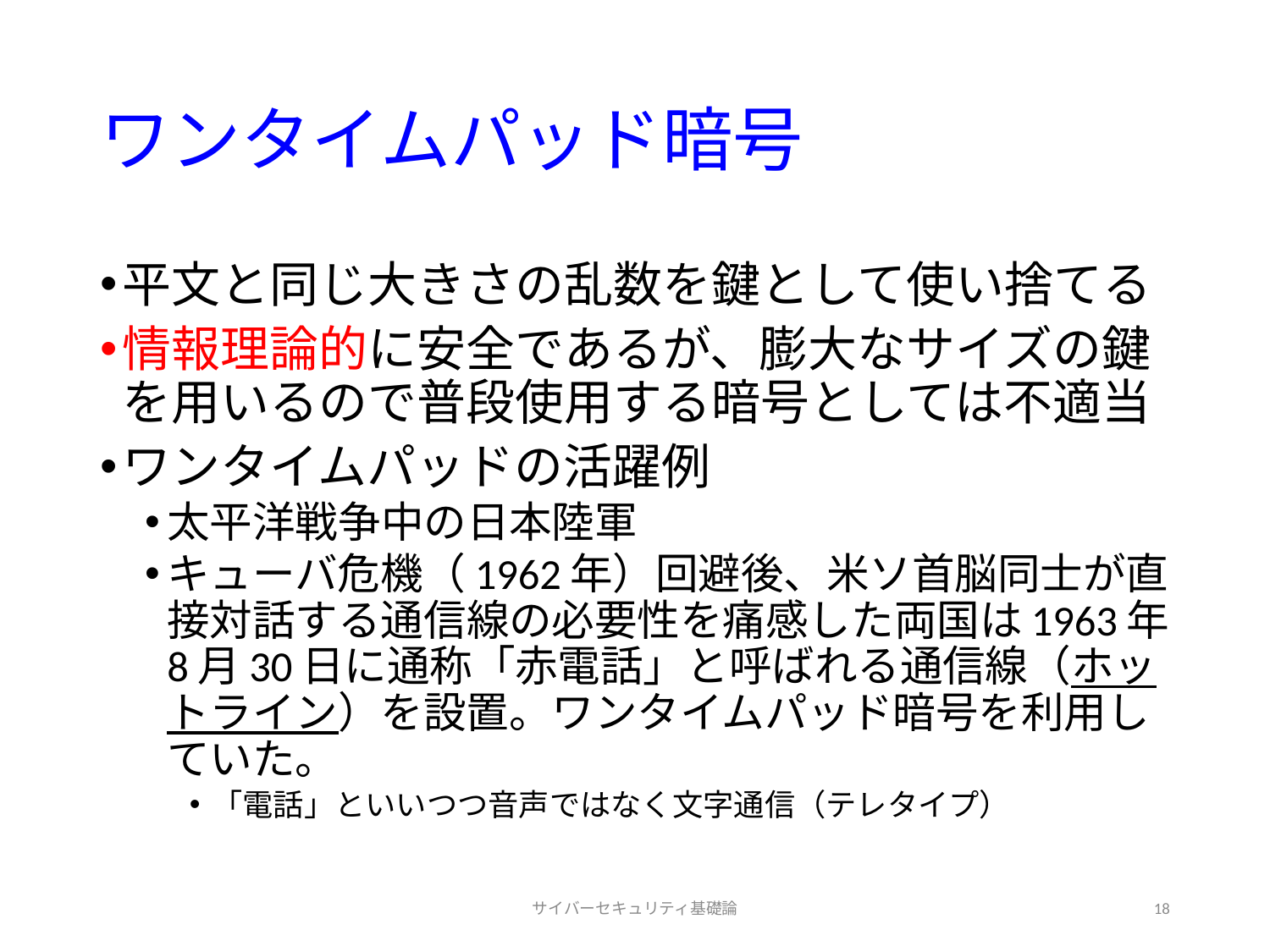

# ワンタイムパッド暗号
平文と同じ大きさの乱数を鍵として使い捨てる
情報理論的に安全であるが、膨大なサイズの鍵を用いるので普段使用する暗号としては不適当
ワンタイムパッドの活躍例
太平洋戦争中の日本陸軍
キューバ危機（1962年）回避後、米ソ首脳同士が直接対話する通信線の必要性を痛感した両国は1963年8月30日に通称「赤電話」と呼ばれる通信線（ホットライン）を設置。ワンタイムパッド暗号を利用していた。
「電話」といいつつ音声ではなく文字通信（テレタイプ）

サイバーセキュリティ基礎論
18